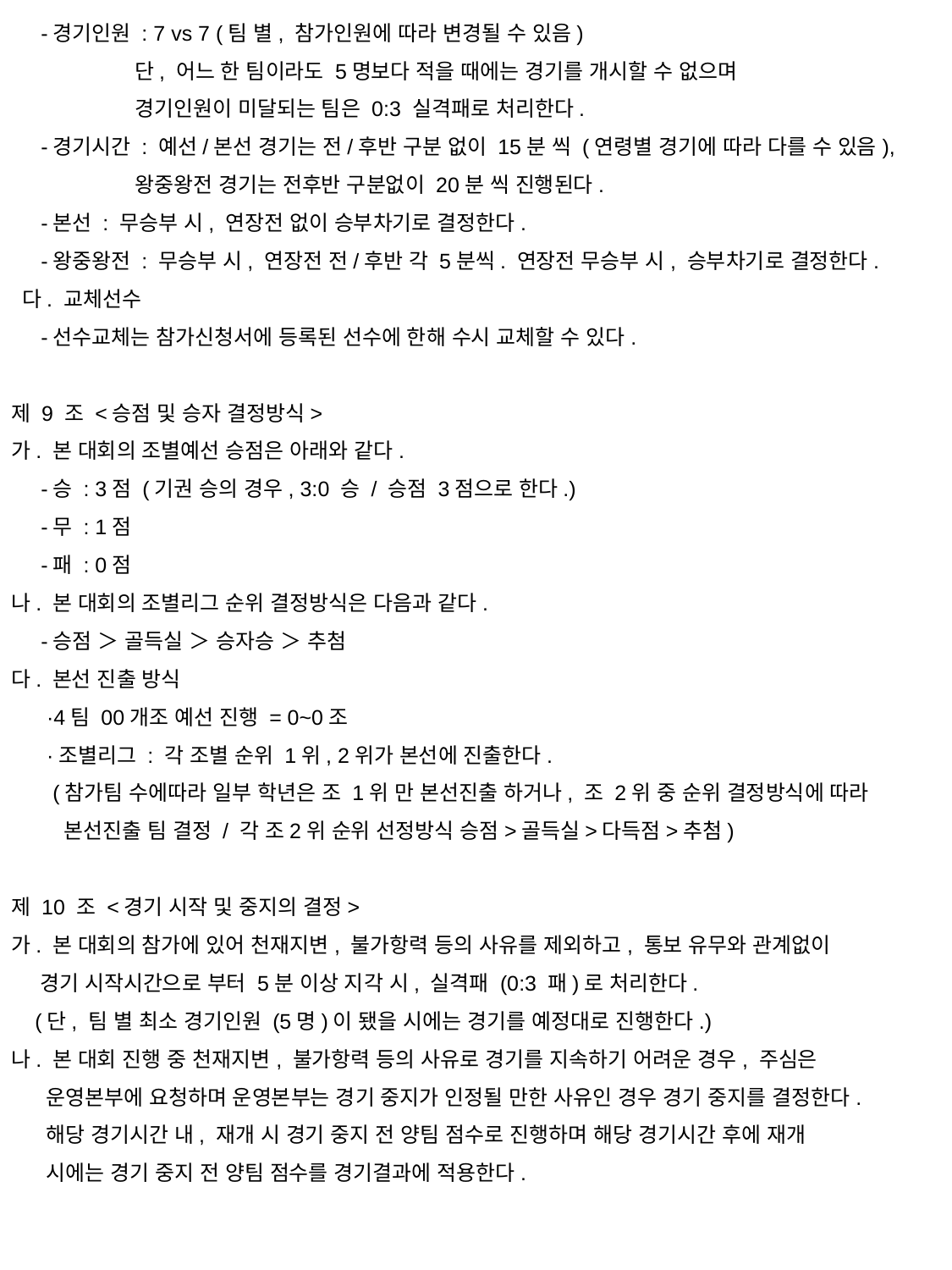

-경기인원 : 7 vs 7 (팀 별, 참가인원에 따라 변경될 수 있음)
                    단, 어느 한 팀이라도 5명보다 적을 때에는 경기를 개시할 수 없으며
                    경기인원이 미달되는 팀은 0:3 실격패로 처리한다.
     -경기시간 : 예선/본선 경기는 전/후반 구분 없이 15분 씩 (연령별 경기에 따라 다를 수 있음),
                    왕중왕전 경기는 전후반 구분없이 20분 씩 진행된다.
     -본선 : 무승부 시, 연장전 없이 승부차기로 결정한다.
     -왕중왕전 : 무승부 시, 연장전 전/후반 각 5분씩. 연장전 무승부 시, 승부차기로 결정한다.
 다. 교체선수
     -선수교체는 참가신청서에 등록된 선수에 한해 수시 교체할 수 있다.

제 9 조 <승점 및 승자 결정방식>
가. 본 대회의 조별예선 승점은 아래와 같다.
     -승 : 3점 (기권 승의 경우, 3:0 승 / 승점 3점으로 한다.)
     -무 : 1점
     -패 : 0점
나. 본 대회의 조별리그 순위 결정방식은 다음과 같다.
     -승점 ＞ 골득실 ＞ 승자승 ＞ 추첨
다. 본선 진출 방식
      ·4팀 00개조 예선 진행 = 0~0조
      ·조별리그 : 각 조별 순위 1위, 2위가 본선에 진출한다.
       (참가팀 수에따라 일부 학년은 조 1위 만 본선진출 하거나, 조 2위 중 순위 결정방식에 따라
        본선진출 팀 결정 / 각 조2위 순위 선정방식 승점>골득실>다득점>추첨)

제 10 조 <경기 시작 및 중지의 결정>
가. 본 대회의 참가에 있어 천재지변, 불가항력 등의 사유를 제외하고, 통보 유무와 관계없이
    경기 시작시간으로 부터 5분 이상 지각 시, 실격패 (0:3 패)로 처리한다.
    (단, 팀 별 최소 경기인원 (5명)이 됐을 시에는 경기를 예정대로 진행한다.)
나. 본 대회 진행 중 천재지변, 불가항력 등의 사유로 경기를 지속하기 어려운 경우, 주심은
     운영본부에 요청하며 운영본부는 경기 중지가 인정될 만한 사유인 경우 경기 중지를 결정한다.
     해당 경기시간 내, 재개 시 경기 중지 전 양팀 점수로 진행하며 해당 경기시간 후에 재개
     시에는 경기 중지 전 양팀 점수를 경기결과에 적용한다.